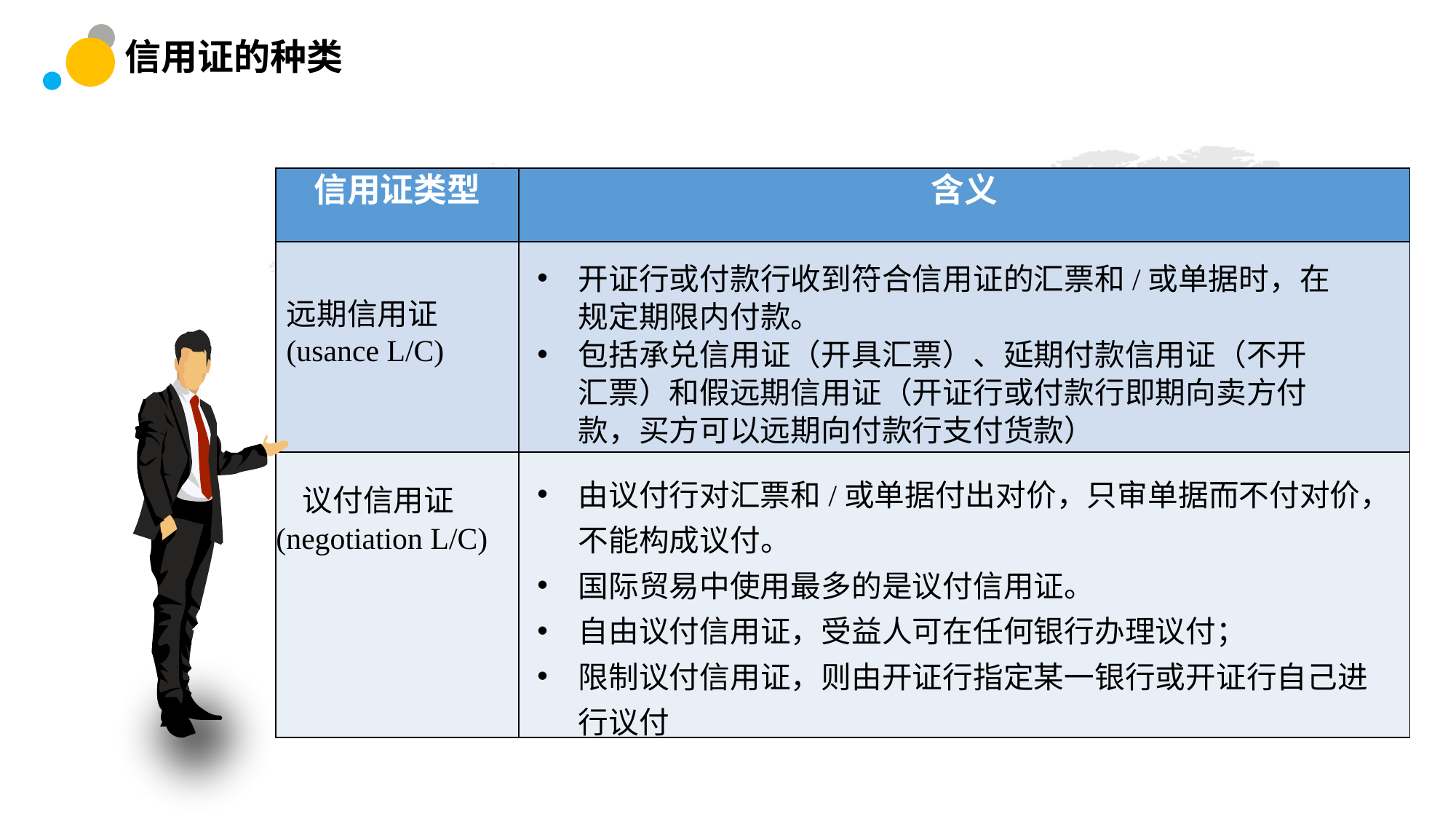

信用证的种类
| 信用证类型 | 含义 |
| --- | --- |
|  |  |
|  |  |
开证行或付款行收到符合信用证的汇票和/或单据时，在规定期限内付款。
包括承兑信用证（开具汇票）、延期付款信用证（不开汇票）和假远期信用证（开证行或付款行即期向卖方付款，买方可以远期向付款行支付货款）
远期信用证(usance L/C)

由议付行对汇票和/或单据付出对价，只审单据而不付对价，不能构成议付。
国际贸易中使用最多的是议付信用证。
自由议付信用证，受益人可在任何银行办理议付；
限制议付信用证，则由开证行指定某一银行或开证行自己进行议付
议付信用证(negotiation L/C)